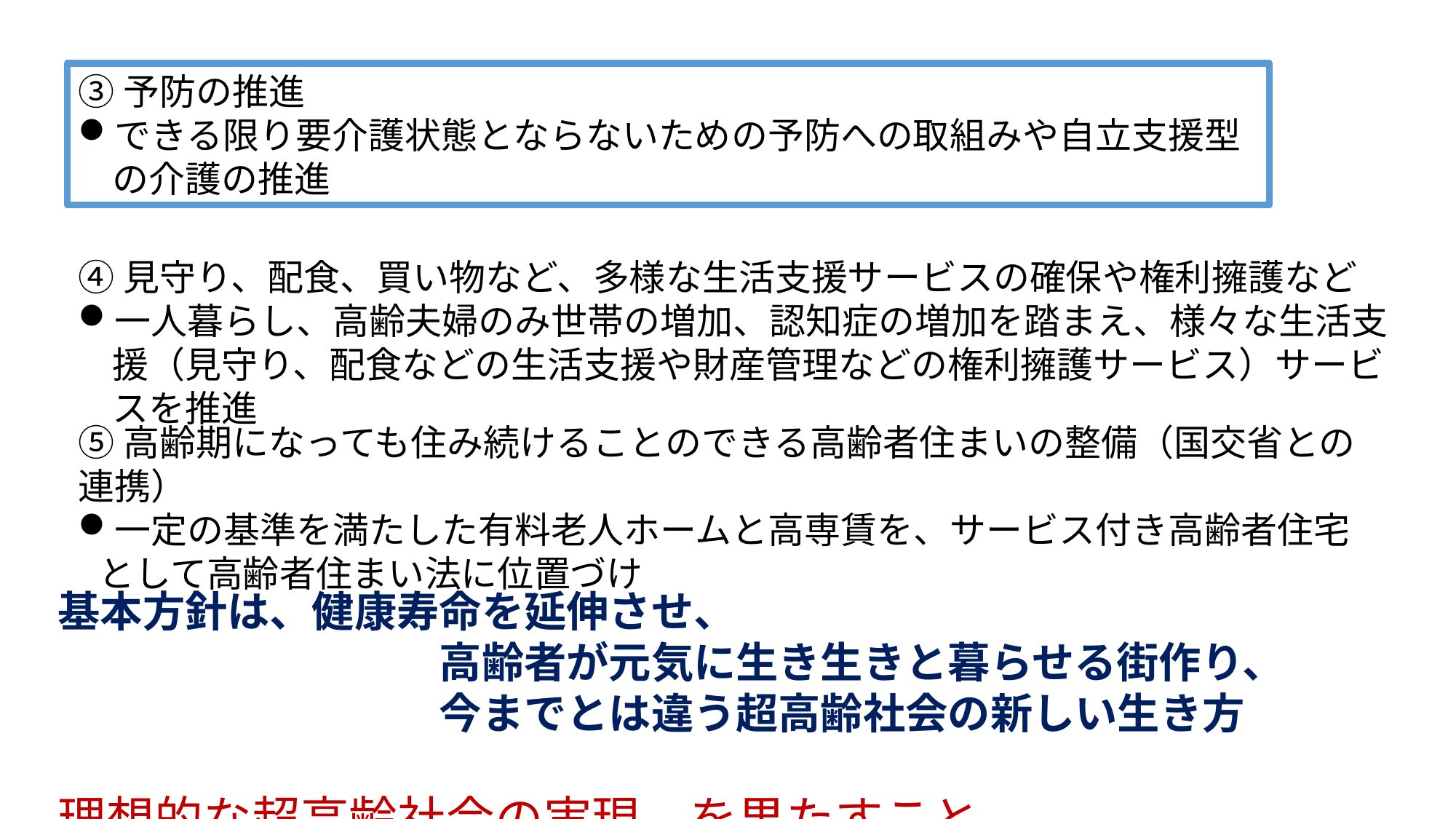

③予防の推進
できる限り要介護状態とならないための予防への取組みや自立支援型の介護の推進
④見守り、配食、買い物など、多様な生活支援サービスの確保や権利擁護など
一人暮らし、高齢夫婦のみ世帯の増加、認知症の増加を踏まえ、様々な生活支援（見守り、配食などの生活支援や財産管理などの権利擁護サービス）サービスを推進
⑤高齢期になっても住み続けることのできる高齢者住まいの整備（国交省との連携）
一定の基準を満たした有料老人ホームと高専賃を、サービス付き高齢者住宅として高齢者住まい法に位置づけ

基本方針は、健康寿命を延伸させ、
　　　　　　　　　高齢者が元気に生き生きと暮らせる街作り、
　　　　　　　　　今までとは違う超高齢社会の新しい生き方
理想的な超高齢社会の実現　を果たすこと